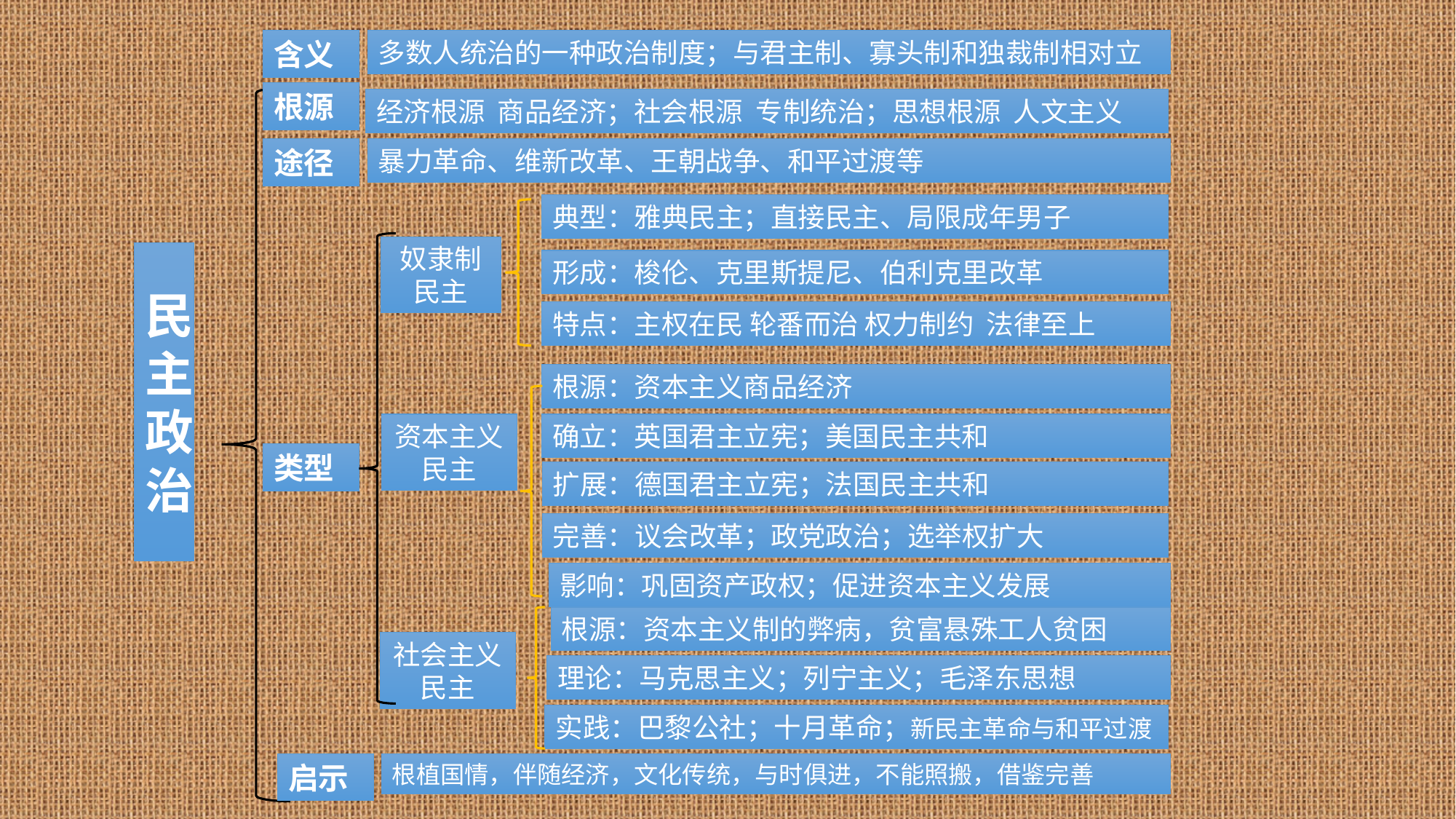

含义
多数人统治的一种政治制度；与君主制、寡头制和独裁制相对立
根源

经济根源  商品经济；社会根源  专制统治；思想根源  人文主义
途径
暴力革命、维新改革、王朝战争、和平过渡等
典型：雅典民主；直接民主、局限成年男子

奴隶制民主
民主政治
形成：梭伦、克里斯提尼、伯利克里改革
特点：主权在民 轮番而治 权力制约  法律至上
根源：资本主义商品经济

资本主义民主
确立：英国君主立宪；美国民主共和
类型
扩展：德国君主立宪；法国民主共和
完善：议会改革；政党政治；选举权扩大
影响：巩固资产政权；促进资本主义发展

根源：资本主义制的弊病，贫富悬殊工人贫困
社会主义民主
理论：马克思主义；列宁主义；毛泽东思想
实践：巴黎公社；十月革命；新民主革命与和平过渡
启示
根植国情，伴随经济，文化传统，与时俱进，不能照搬，借鉴完善